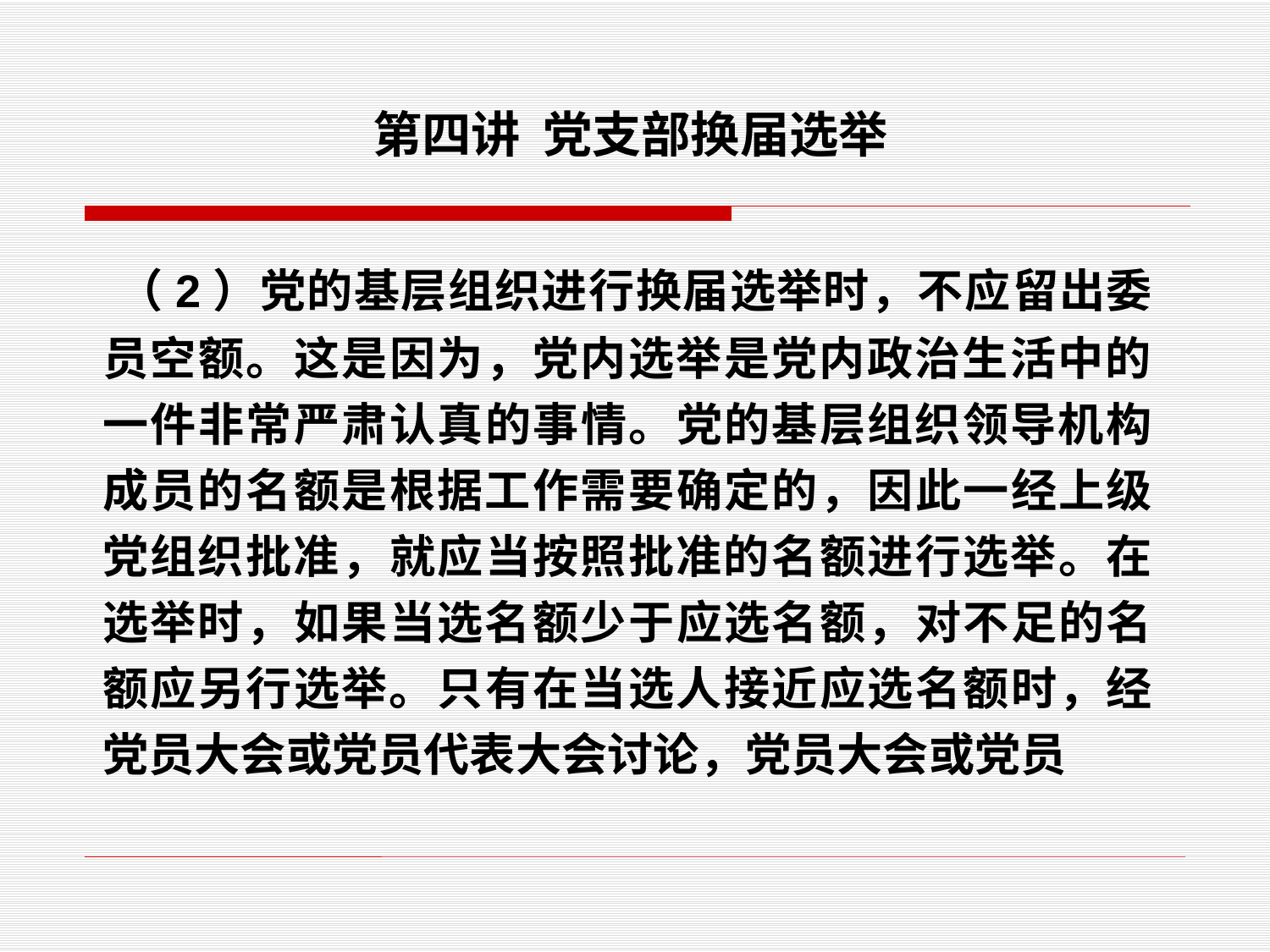

# 第四讲  党支部换届选举
     （2）党的基层组织进行换届选举时，不应留出委员空额。这是因为，党内选举是党内政治生活中的一件非常严肃认真的事情。党的基层组织领导机构成员的名额是根据工作需要确定的，因此一经上级党组织批准，就应当按照批准的名额进行选举。在选举时，如果当选名额少于应选名额，对不足的名额应另行选举。只有在当选人接近应选名额时，经党员大会或党员代表大会讨论，党员大会或党员